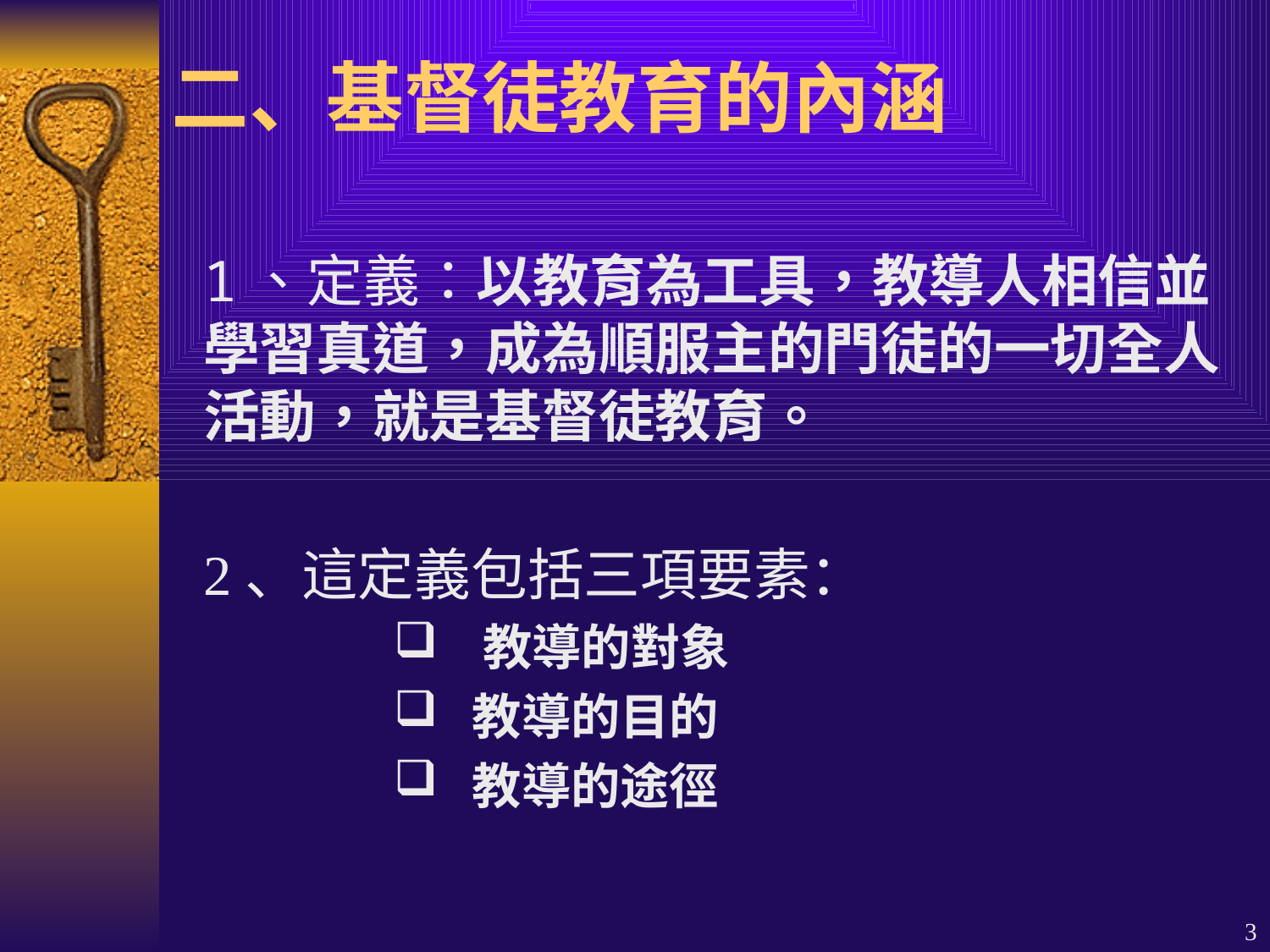

# 二、基督徒教育的內涵
1、定義：以教育為工具，教導人相信並學習真道，成為順服主的門徒的一切全人活動，就是基督徒教育。

2、這定義包括三項要素：
   教導的對象
  教導的目的
  教導的途徑

3